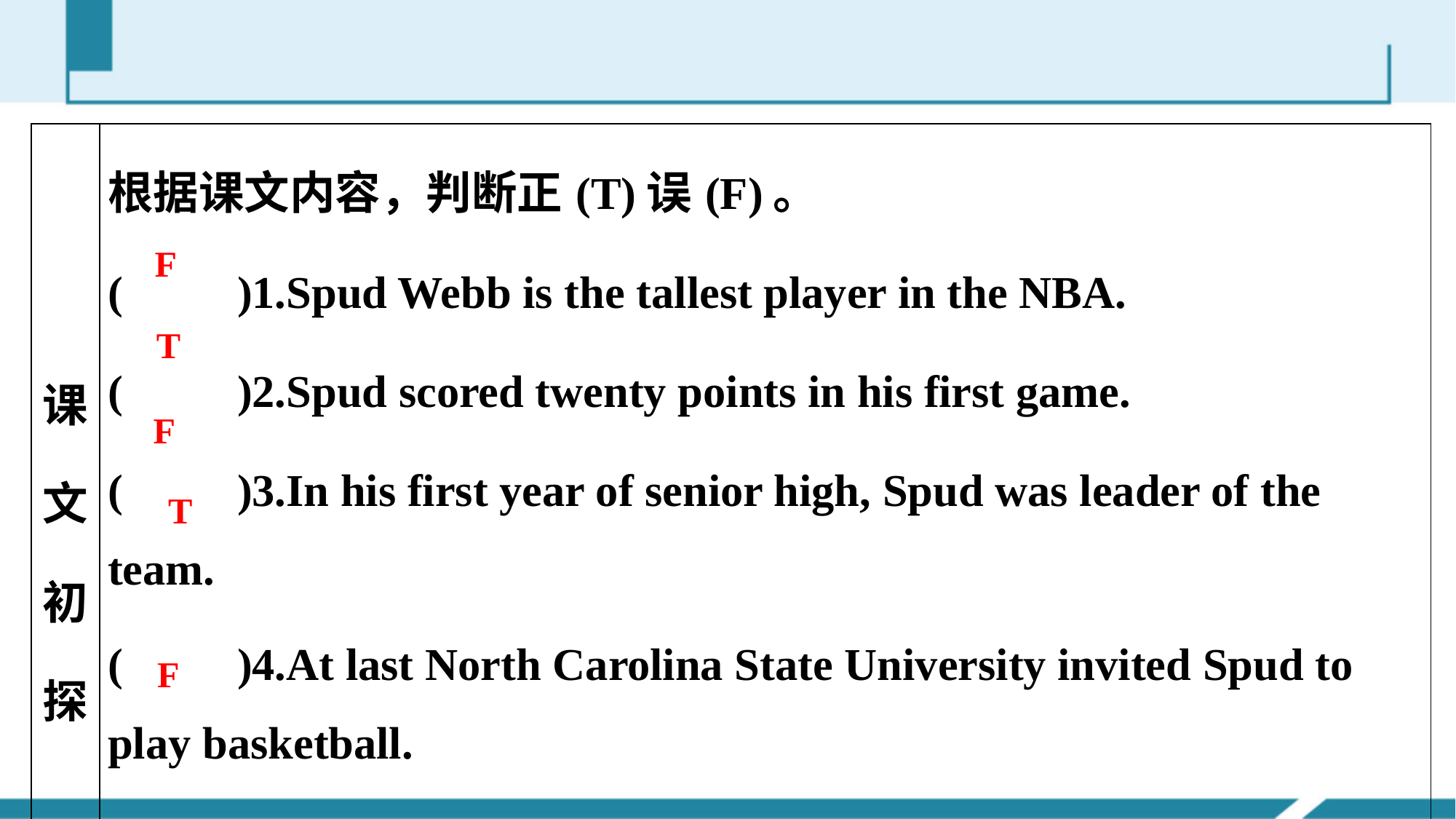

| 课文初探 | 根据课文内容，判断正(T)误(F)。 (　　)1.Spud Webb is the tallest player in the NBA. (　　)2.Spud scored twenty points in his first game. (　　)3.In his first year of senior high, Spud was leader of the team. (　　)4.At last North Carolina State University invited Spud to play basketball. (　　)5.Spud's proudest moment came in 1988—he won the Slam Dunk Contest. |
| --- | --- |
F
T
F
T
F